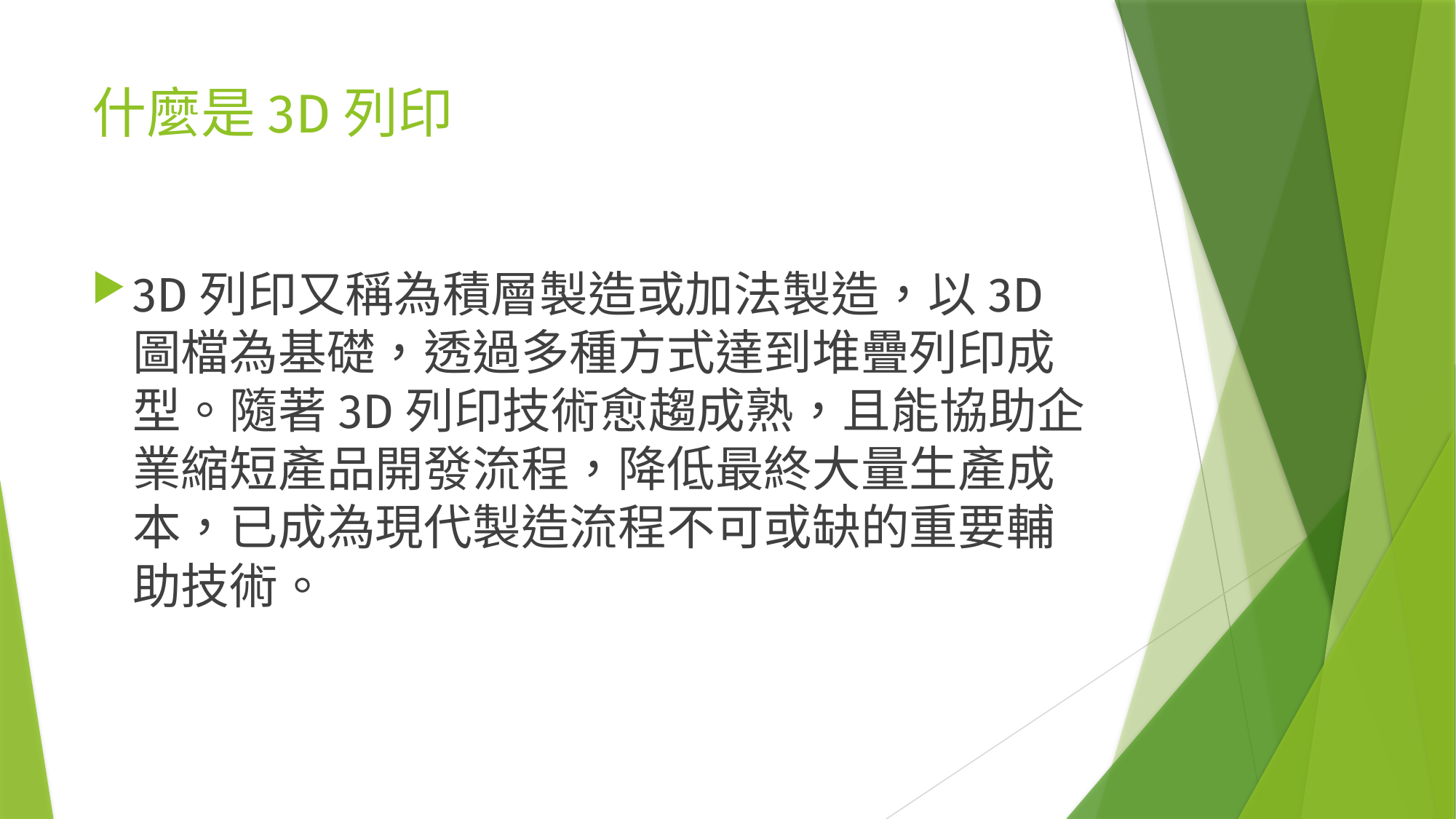

# 什麼是3D列印
3D列印又稱為積層製造或加法製造，以3D圖檔為基礎，透過多種方式達到堆疊列印成型。隨著3D列印技術愈趨成熟，且能協助企業縮短產品開發流程，降低最終大量生產成本，已成為現代製造流程不可或缺的重要輔助技術。